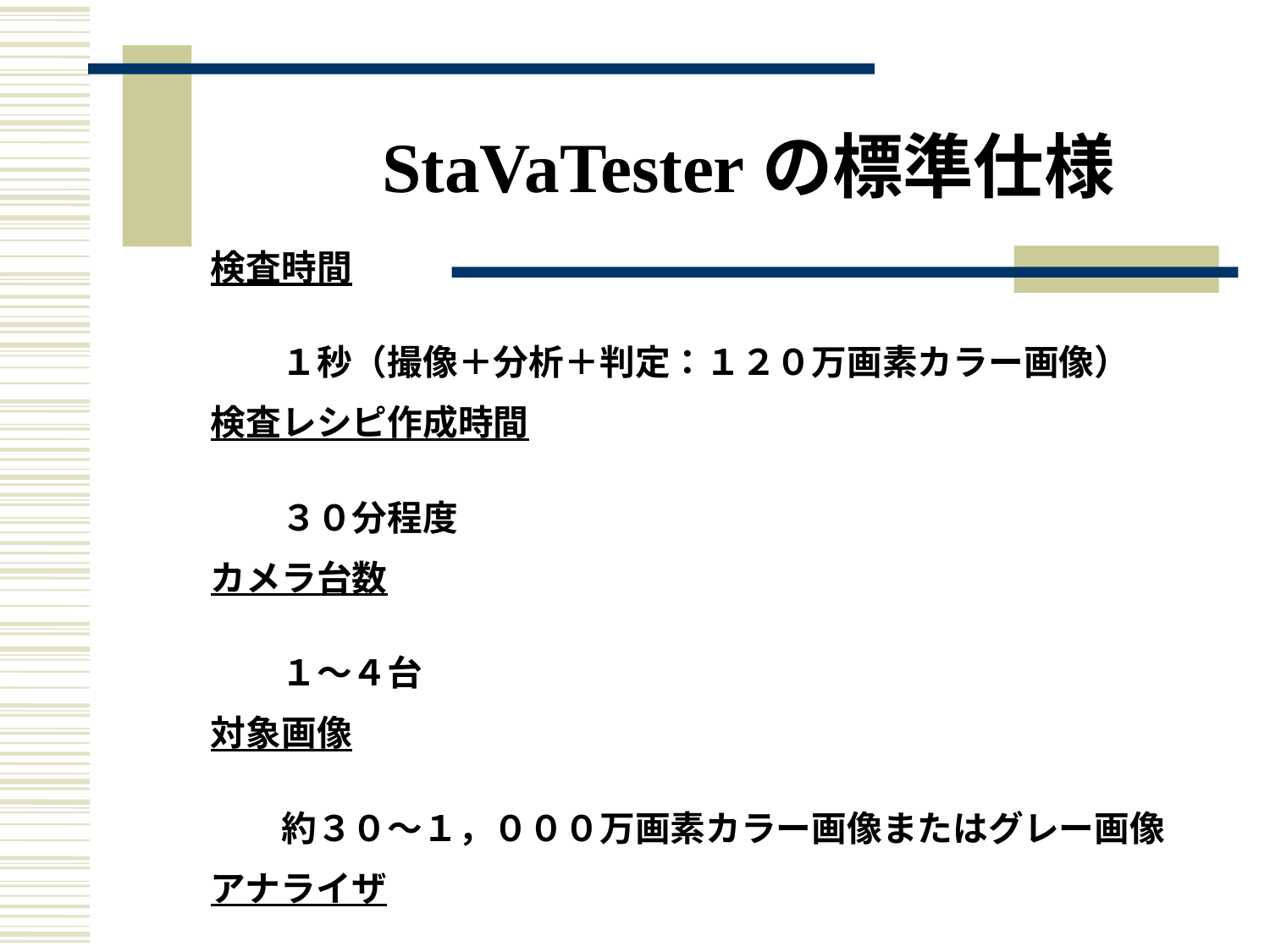

StaVaTesterの標準仕様
検査時間
　　１秒（撮像＋分析＋判定：１２０万画素カラー画像）
検査レシピ作成時間
　　３０分程度
カメラ台数
　　１～４台
対象画像
　　約３０～１，０００万画素カラー画像またはグレー画像
アナライザ
　　ウィンドウズパソコン
画像処理
　　自動位置補正、ノイズ補正